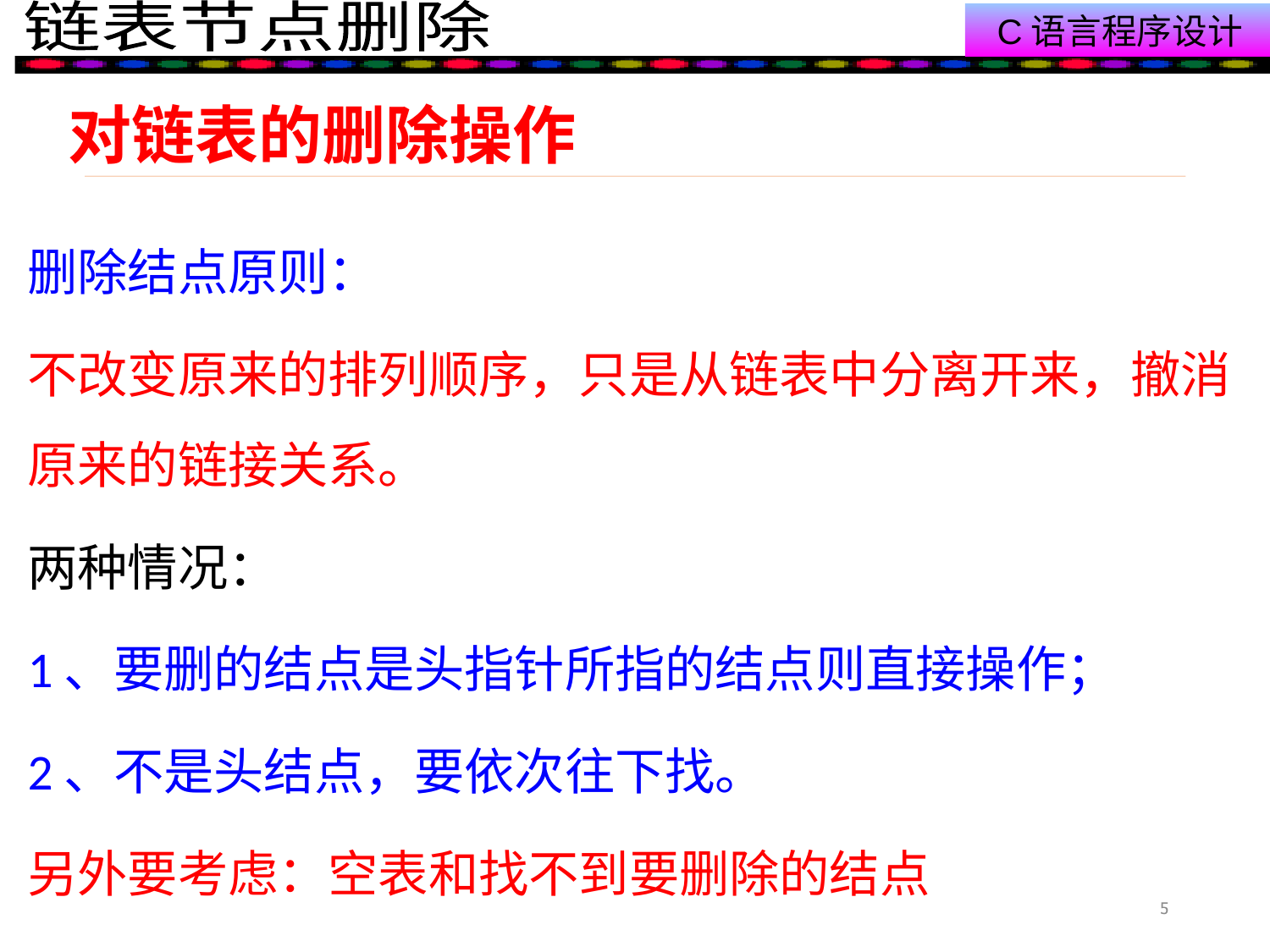

# 对链表的删除操作
删除结点原则：
不改变原来的排列顺序，只是从链表中分离开来，撤消原来的链接关系。
两种情况：
1、要删的结点是头指针所指的结点则直接操作；
2、不是头结点，要依次往下找。
另外要考虑：空表和找不到要删除的结点
5